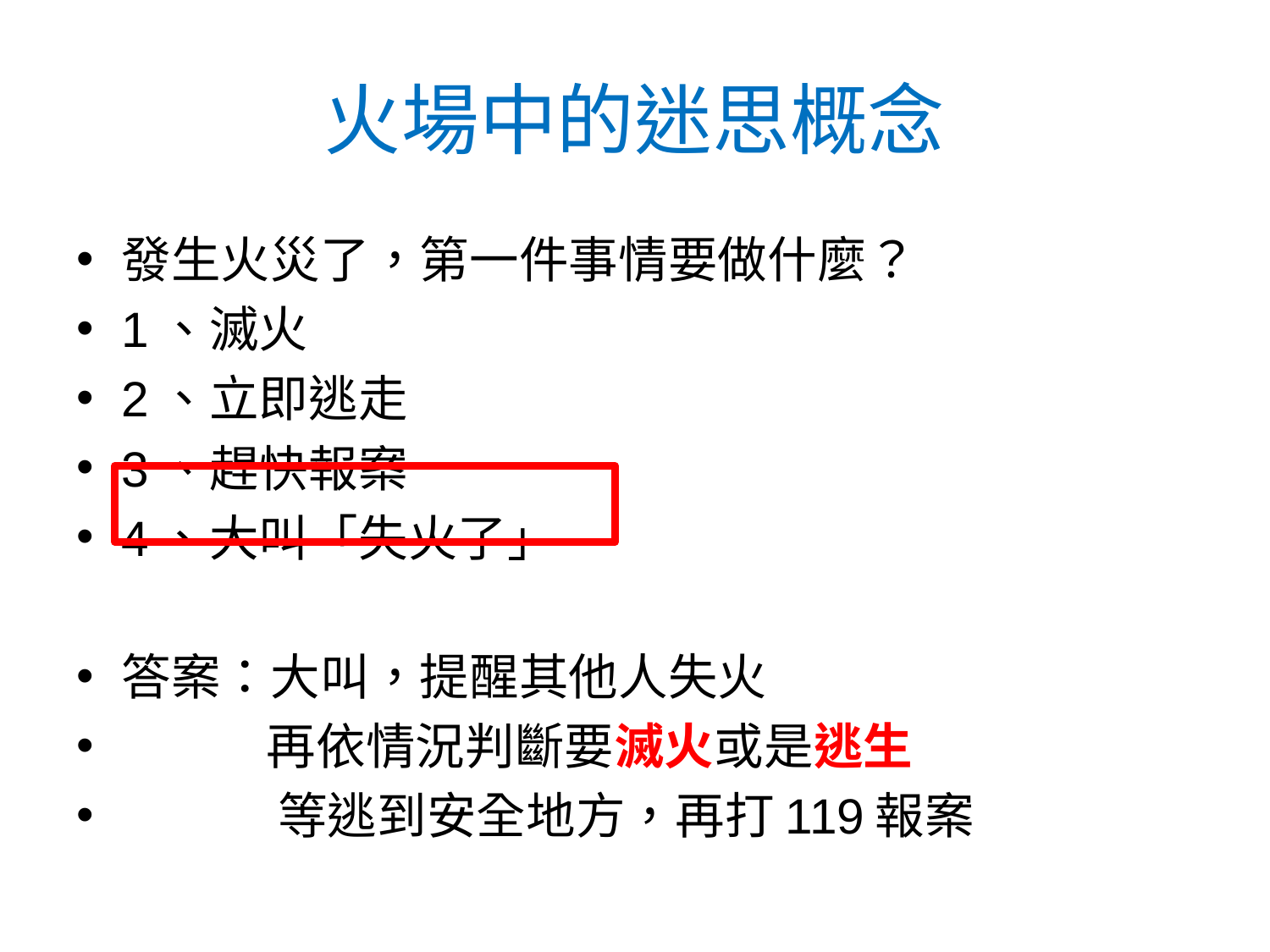

# 火場中的迷思概念
發生火災了，第一件事情要做什麼？
1、滅火
2、立即逃走
3、趕快報案
4、大叫「失火了」

答案：大叫，提醒其他人失火
            再依情況判斷要滅火或是逃生
             等逃到安全地方，再打119報案